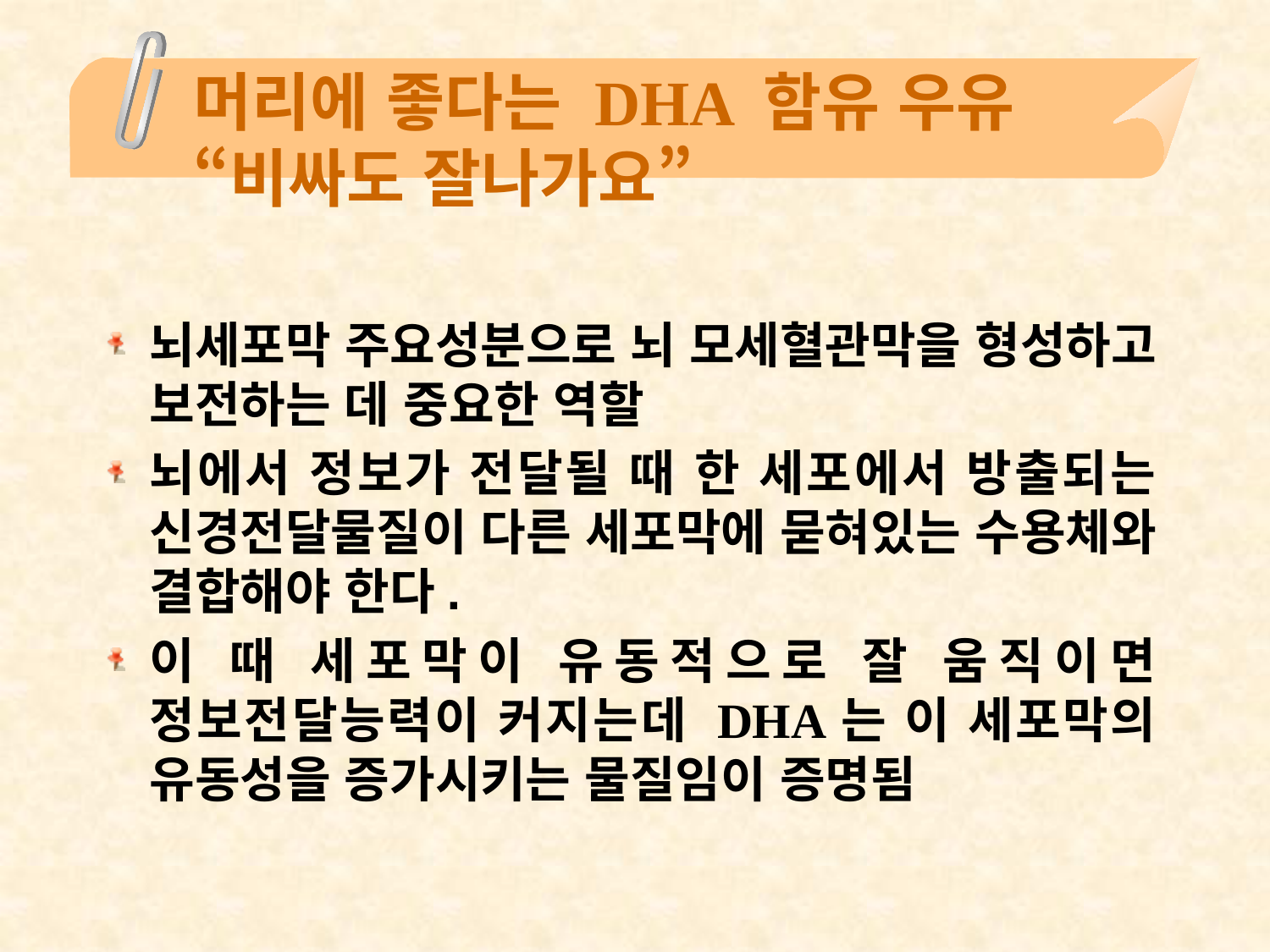

# 머리에 좋다는 DHA 함유 우유 “비싸도 잘나가요”
뇌세포막 주요성분으로 뇌 모세혈관막을 형성하고 보전하는 데 중요한 역할
뇌에서 정보가 전달될 때 한 세포에서 방출되는 신경전달물질이 다른 세포막에 묻혀있는 수용체와 결합해야 한다.
이 때 세포막이 유동적으로 잘 움직이면 정보전달능력이 커지는데 DHA는 이 세포막의 유동성을 증가시키는 물질임이 증명됨